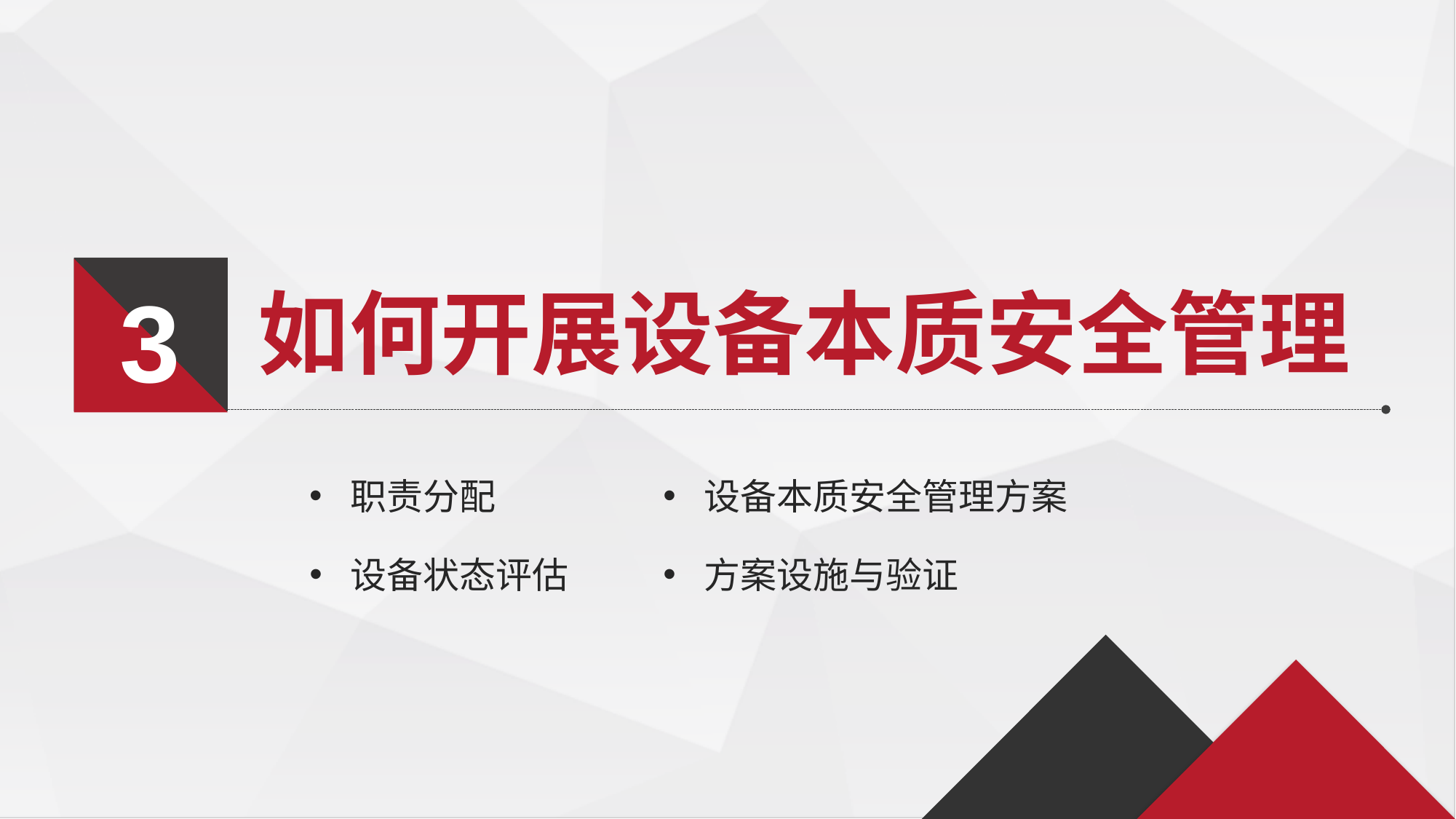

3
如何开展设备本质安全管理
职责分配
设备本质安全管理方案
设备状态评估
方案设施与验证